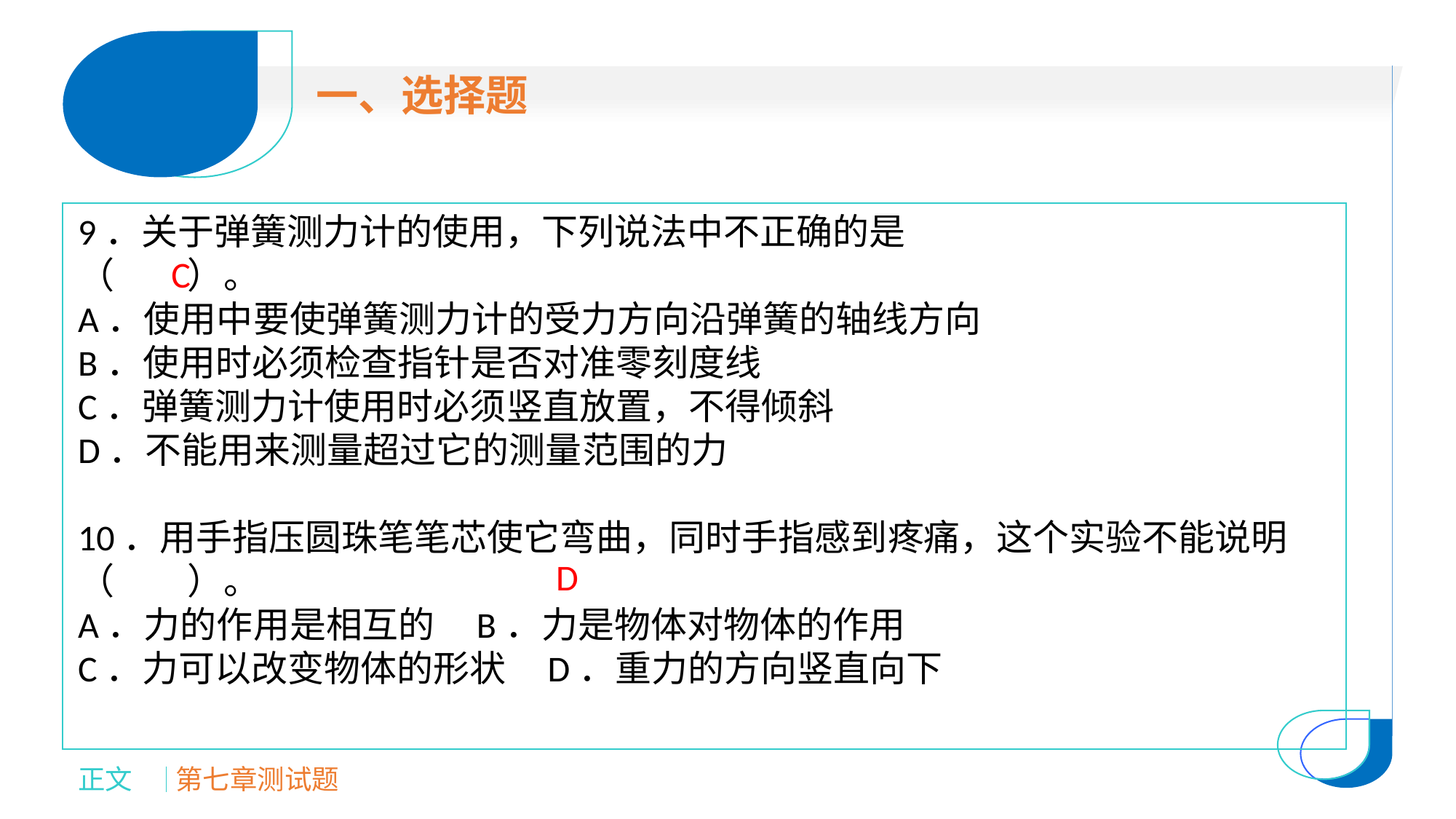

一、选择题

9．关于弹簧测力计的使用，下列说法中不正确的是
（　　）。
A．使用中要使弹簧测力计的受力方向沿弹簧的轴线方向
B．使用时必须检查指针是否对准零刻度线
C．弹簧测力计使用时必须竖直放置，不得倾斜
D．不能用来测量超过它的测量范围的力

10．用手指压圆珠笔笔芯使它弯曲，同时手指感到疼痛，这个实验不能说明（　　）。
A．力的作用是相互的    B．力是物体对物体的作用
C．力可以改变物体的形状    D．重力的方向竖直向下
C
D

正文
第七章测试题